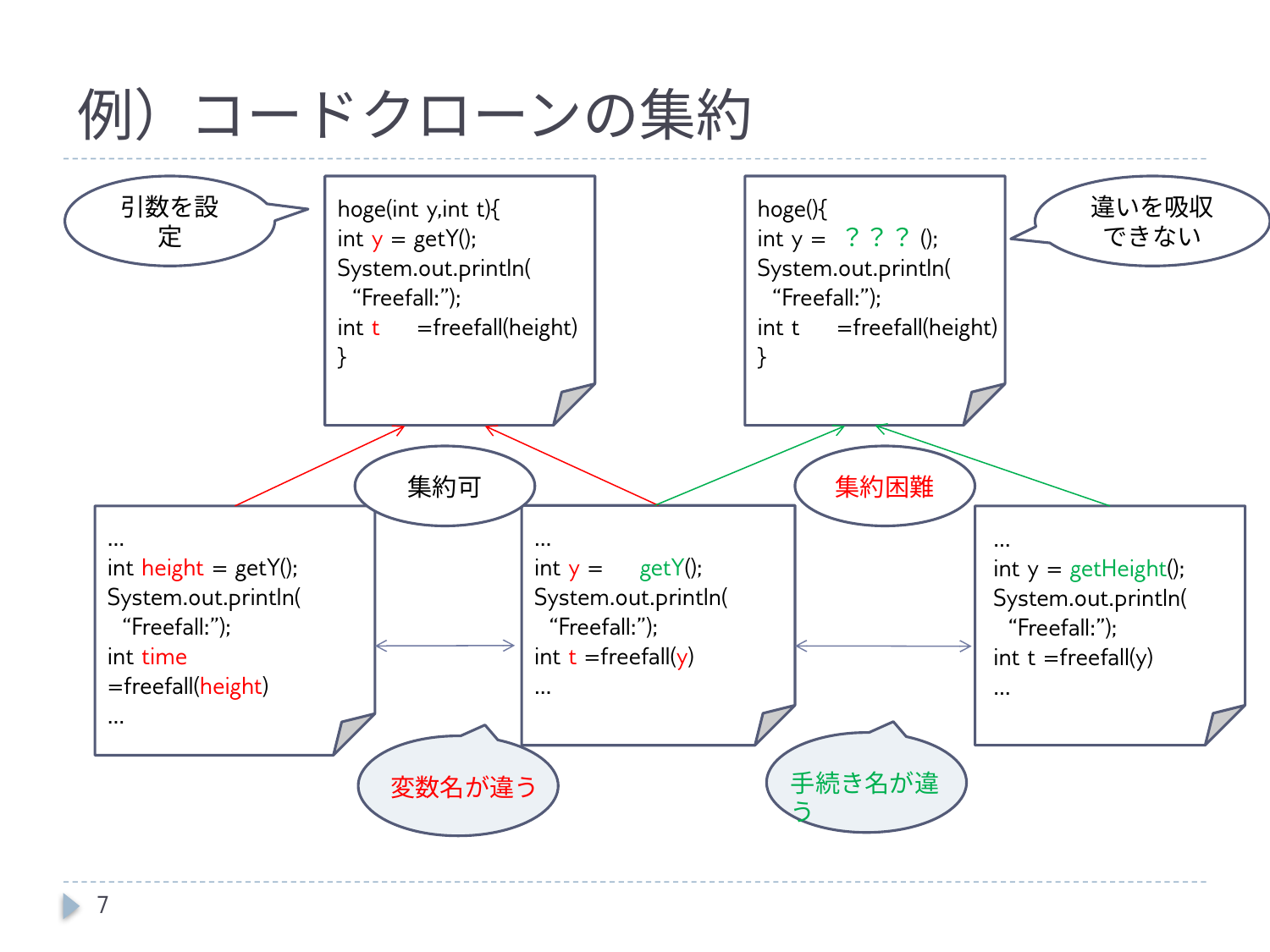

# 例）コードクローンの集約
引数を設定

違いを吸収
できない
hoge(int y,int t){
int y = getY();
System.out.println(
  “Freefall:”);
int t　=freefall(height)
}
hoge(){
int y = ？？？();
System.out.println(
  “Freefall:”);
int t　=freefall(height)
}
集約可
集約困難

…
int height = getY();
System.out.println(
  “Freefall:”);
int time　=freefall(height)
…
…
int y =　getY();
System.out.println(
  “Freefall:”);
int t =freefall(y)
…
…
int y = getHeight();
System.out.println(
  “Freefall:”);
int t =freefall(y)
…

手続き名が違う
変数名が違う
7